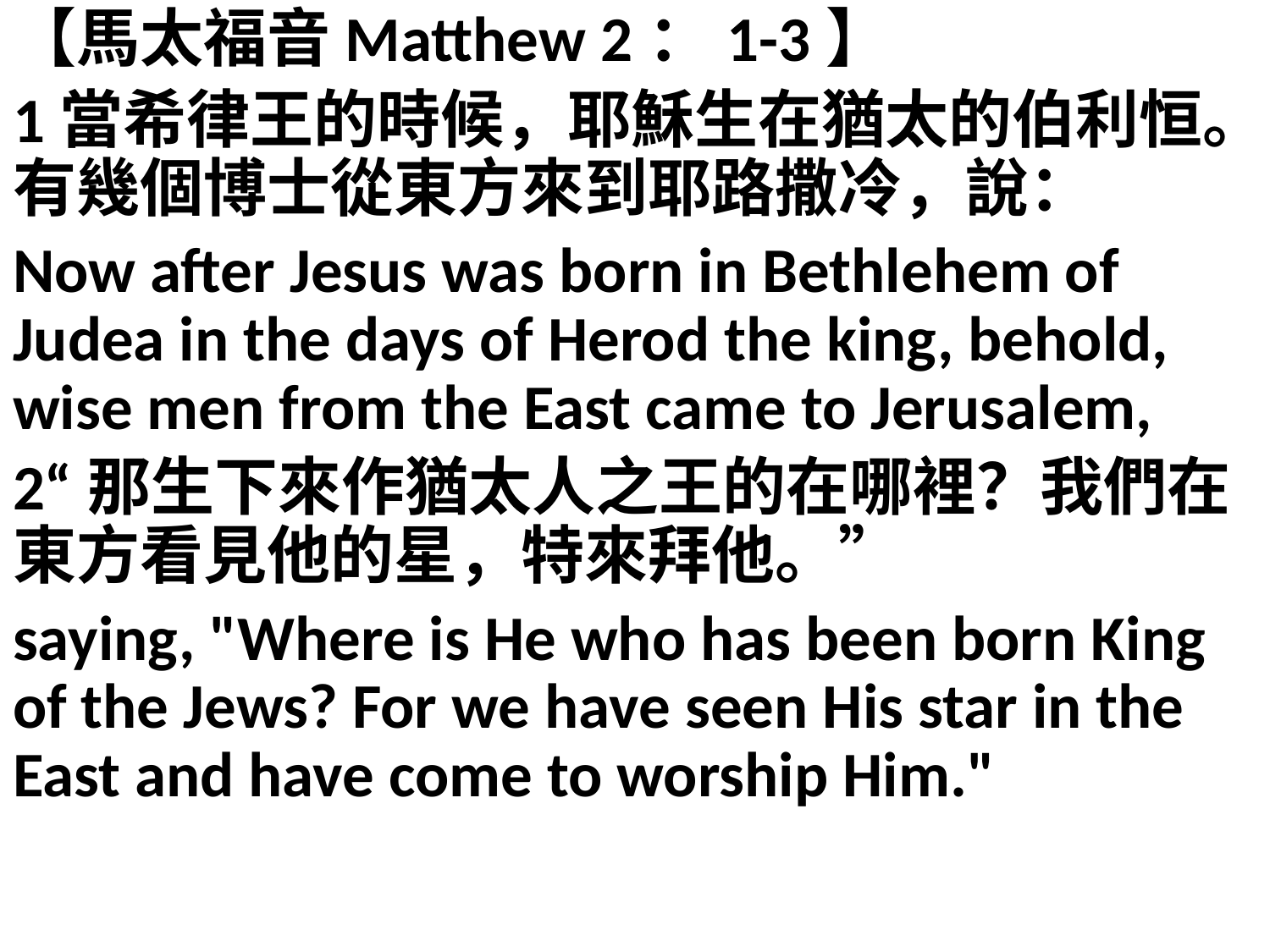

【馬太福音Matthew 2：1-3】
1當希律王的時候，耶穌生在猶太的伯利恒。有幾個博士從東方來到耶路撒冷，說：
Now after Jesus was born in Bethlehem of Judea in the days of Herod the king, behold, wise men from the East came to Jerusalem,
2“那生下來作猶太人之王的在哪裡？我們在東方看見他的星，特來拜他。”
saying, "Where is He who has been born King of the Jews? For we have seen His star in the East and have come to worship Him."